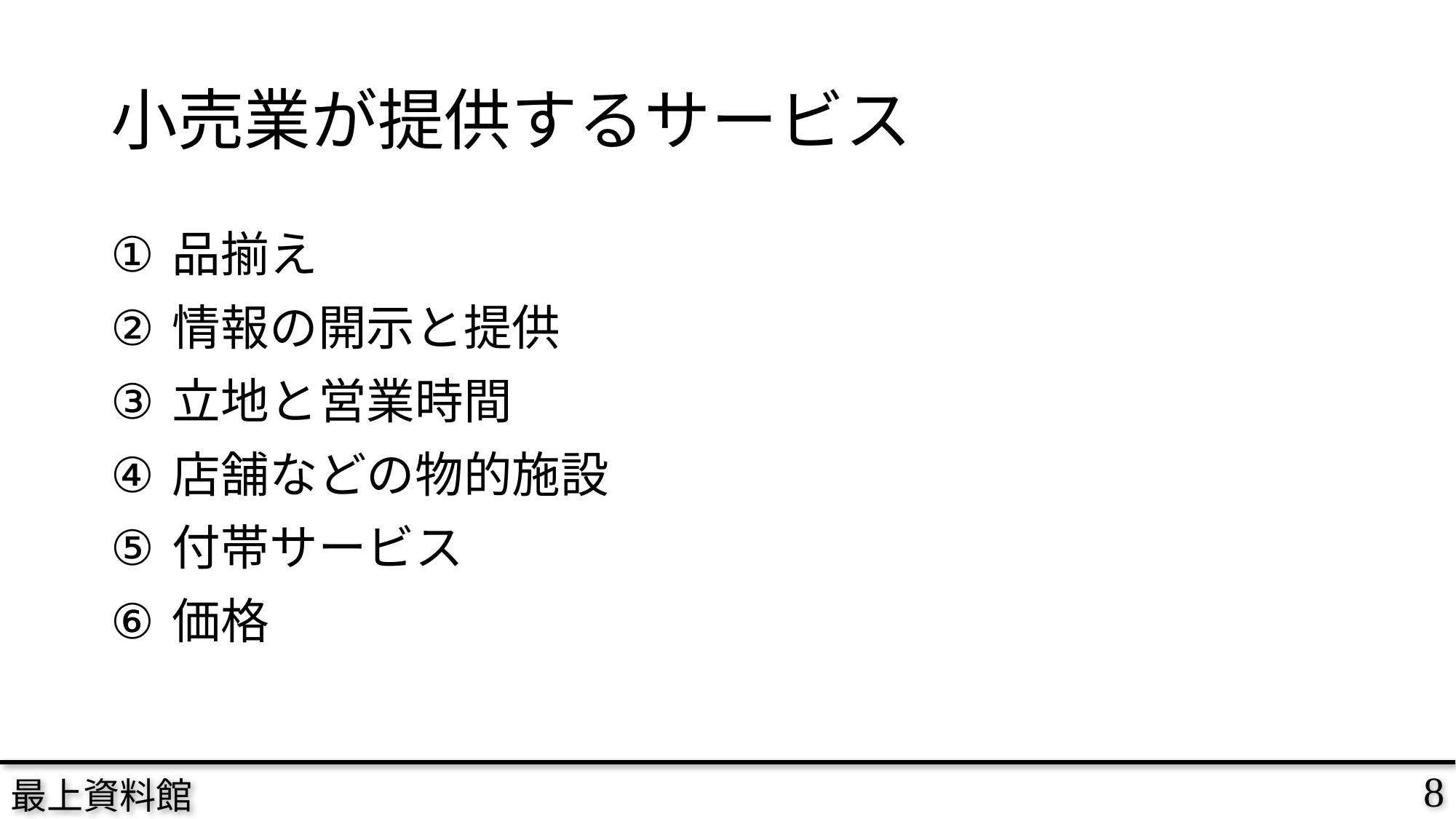

# 小売業が提供するサービス
品揃え
情報の開示と提供
立地と営業時間
店舗などの物的施設
付帯サービス
価格